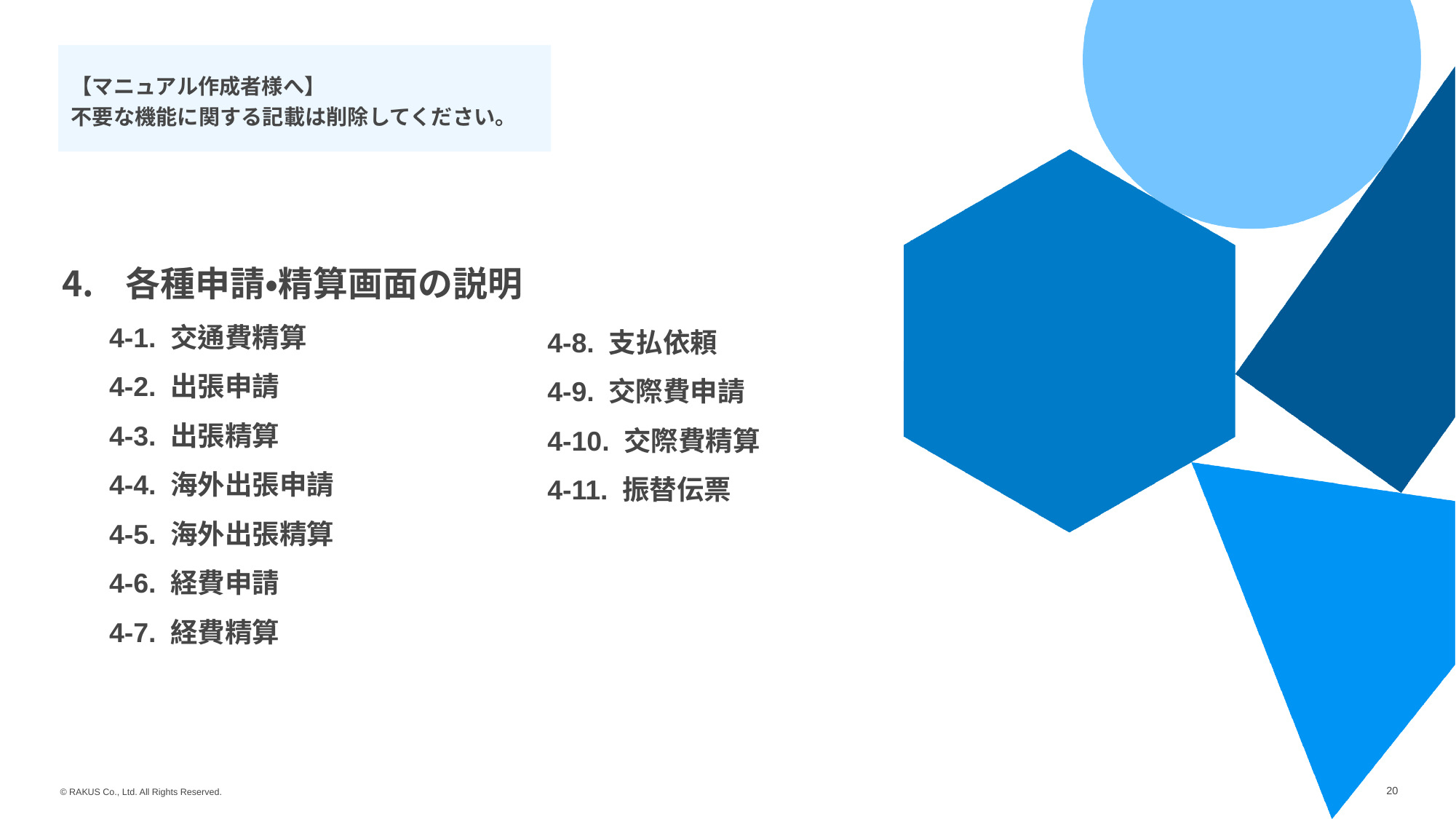

【マニュアル作成者様へ】
不要な機能に関する記載は削除してください。
 各種申請・精算画面の説明
4-1. 交通費精算
4-2. 出張申請　
4-3. 出張精算
4-4. 海外出張申請　
4-5. 海外出張精算
4-6. 経費申請
4-7. 経費精算
4-8. 支払依頼
4-9. 交際費申請　
4-10. 交際費精算
4-11. 振替伝票
20